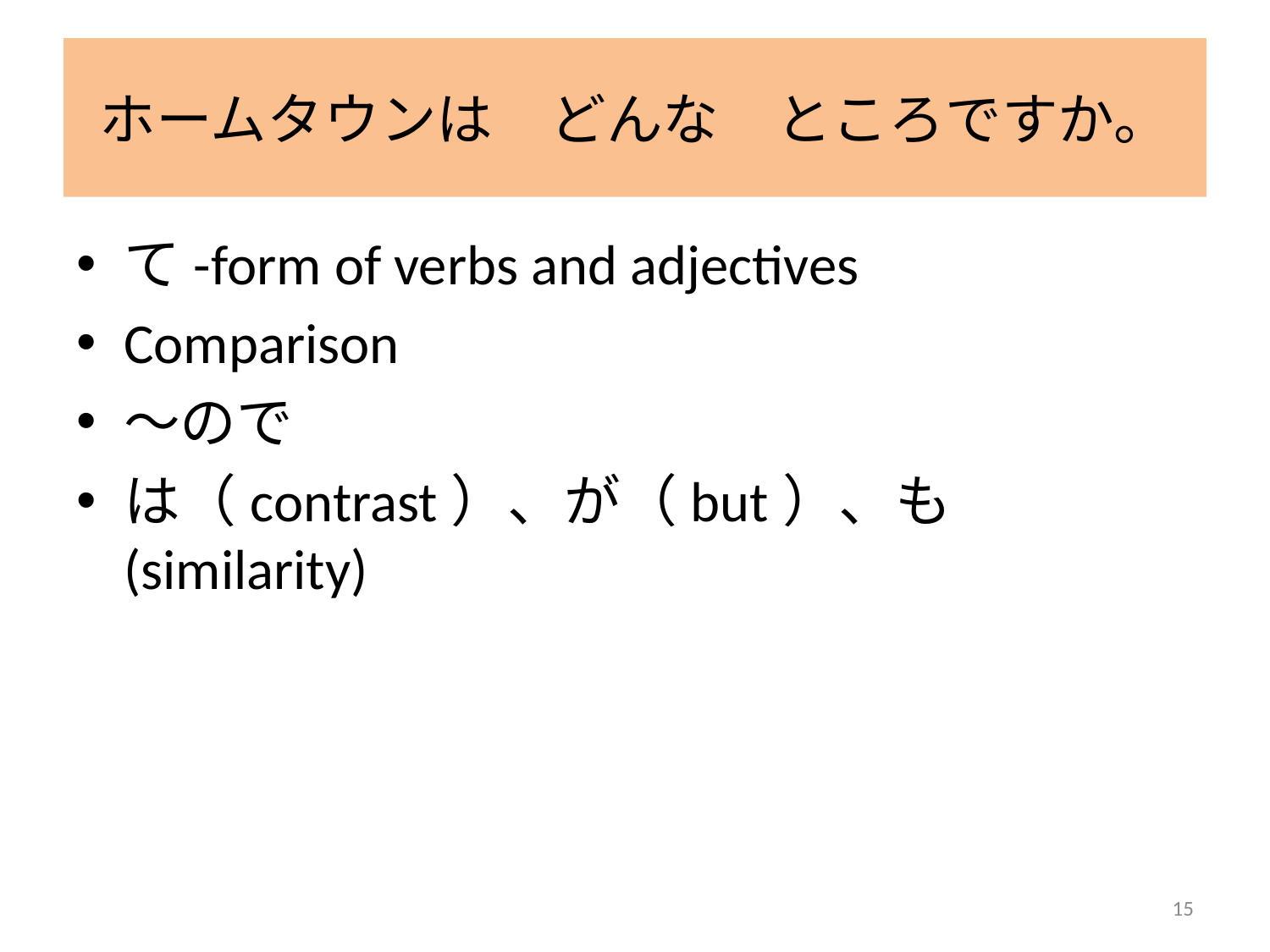

# ホームタウンは　どんな　ところですか。
て-form of verbs and adjectives
Comparison
～ので
は（contrast）、が（but）、も(similarity)

15